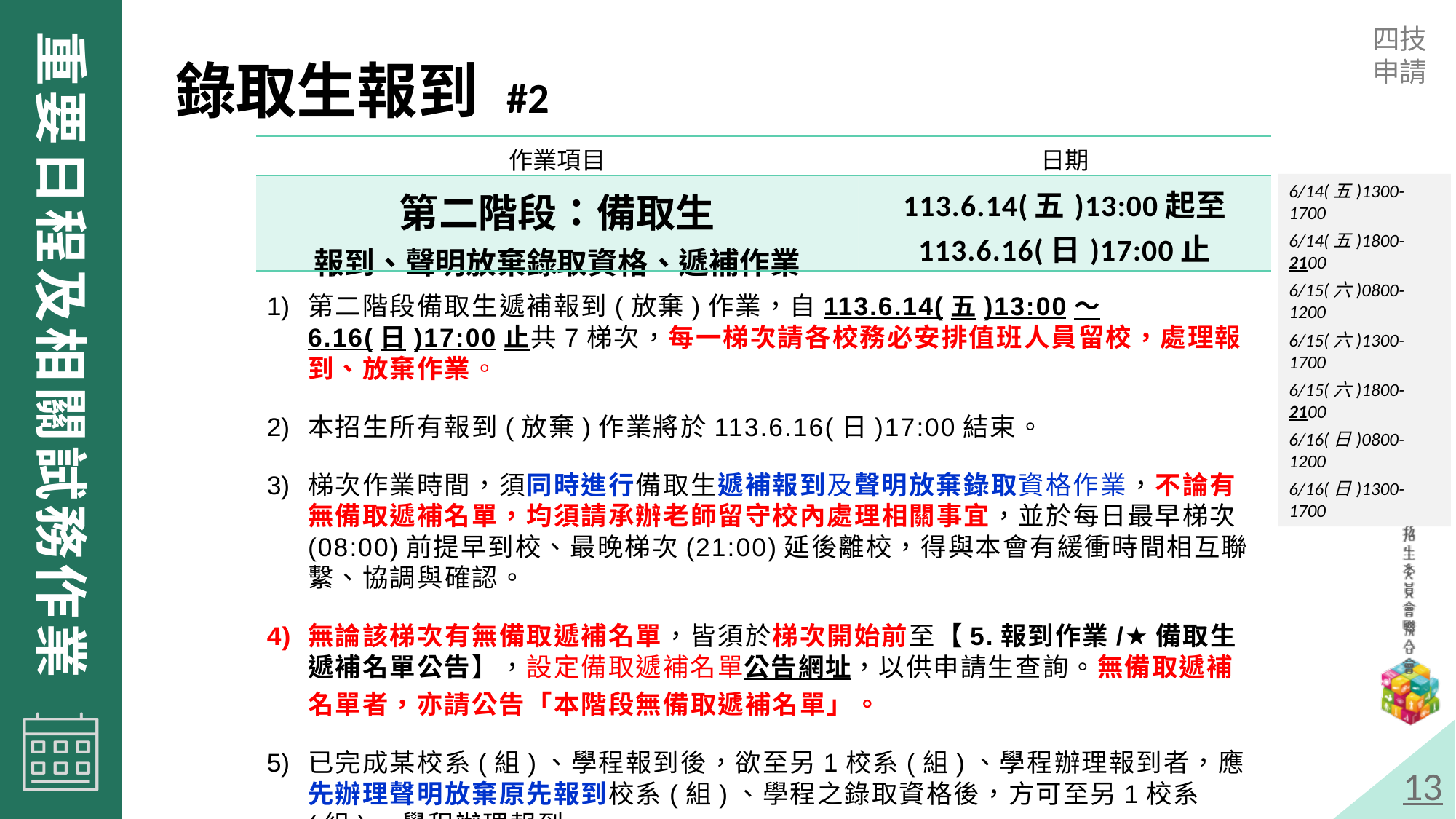

錄取生報到 #2
| 作業項目 | 日期 |
| --- | --- |
| 第二階段：備取生 報到、聲明放棄錄取資格、遞補作業 | 113.6.14(五)13:00起至 113.6.16(日)17:00止 |
6/14(五)1300-1700
6/14(五)1800-2100
6/15(六)0800-1200
6/15(六)1300-1700
6/15(六)1800-2100
6/16(日)0800-1200
6/16(日)1300-1700
第二階段備取生遞補報到(放棄)作業，自113.6.14(五)13:00～6.16(日)17:00止共7梯次，每一梯次請各校務必安排值班人員留校，處理報到、放棄作業。
本招生所有報到(放棄)作業將於113.6.16(日)17:00結束。
梯次作業時間，須同時進行備取生遞補報到及聲明放棄錄取資格作業，不論有無備取遞補名單，均須請承辦老師留守校內處理相關事宜，並於每日最早梯次(08:00)前提早到校、最晚梯次(21:00)延後離校，得與本會有緩衝時間相互聯繫、協調與確認。
無論該梯次有無備取遞補名單，皆須於梯次開始前至【5.報到作業/★備取生遞補名單公告】，設定備取遞補名單公告網址，以供申請生查詢。無備取遞補名單者，亦請公告「本階段無備取遞補名單」。
已完成某校系(組)、學程報到後，欲至另1校系(組)、學程辦理報到者，應先辦理聲明放棄原先報到校系(組)、學程之錄取資格後，方可至另1校系(組)、學程辦理報到。
13